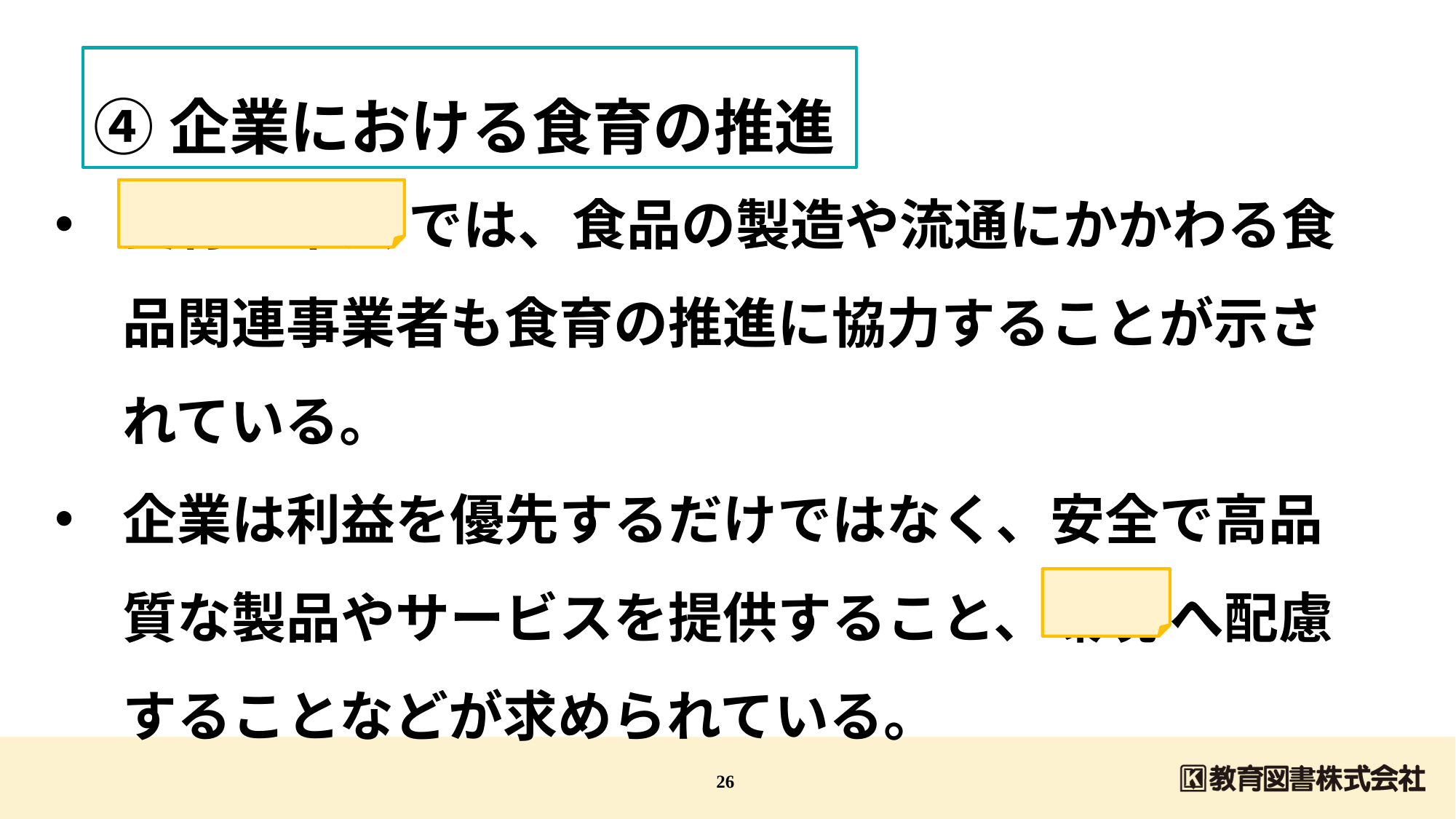

④企業における食育の推進
食育基本法 では、食品の製造や流通にかかわる食品関連事業者も食育の推進に協力することが示されている。
企業は利益を優先するだけではなく、安全で高品質な製品やサービスを提供すること、環境 へ配慮することなどが求められている。

26